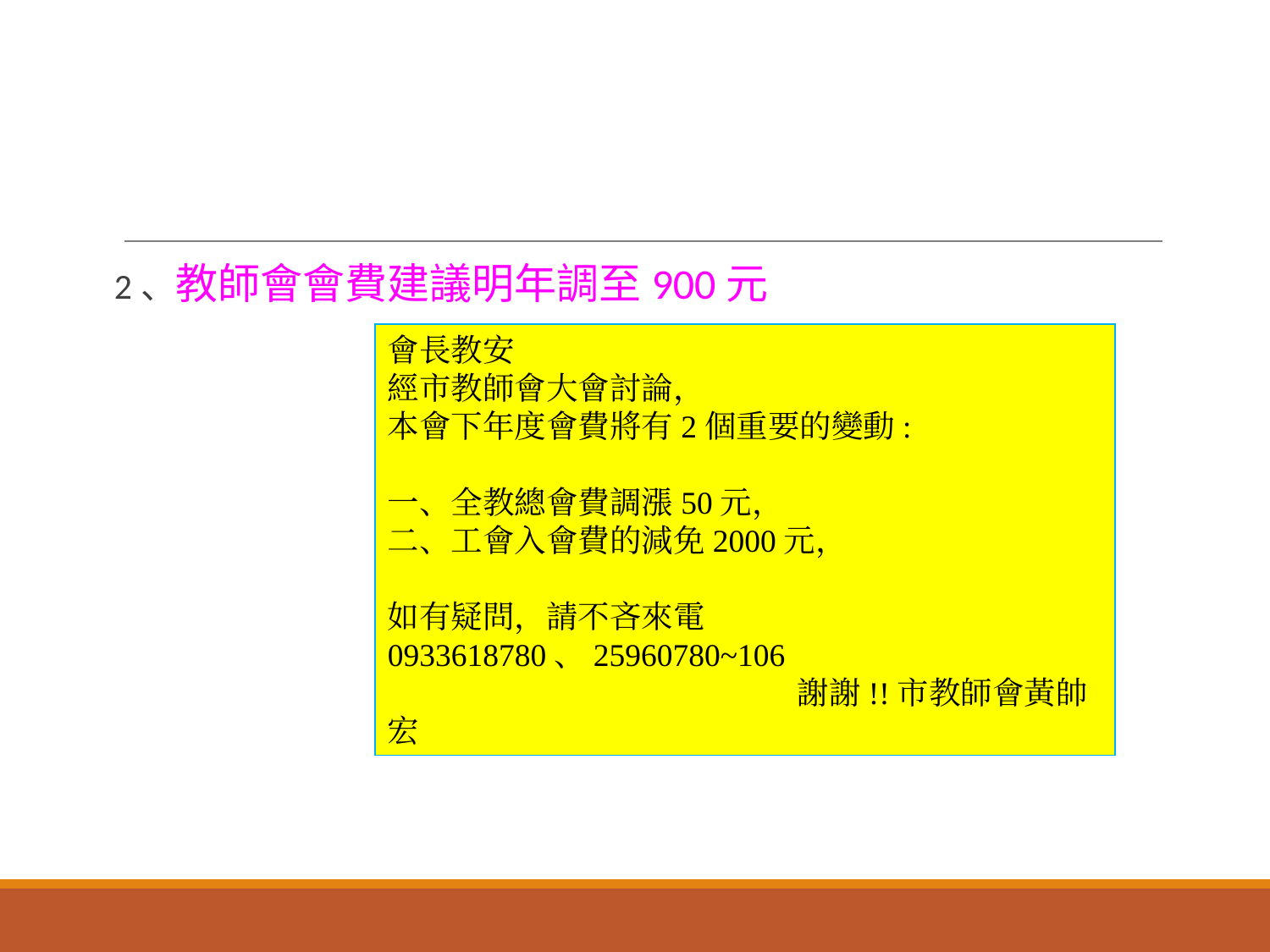

#
2、教師會會費建議明年調至900元

會長教安
經市教師會大會討論，
本會下年度會費將有2個重要的變動:

一、全教總會費調漲50元，
二、工會入會費的減免2000元，

如有疑問，請不吝來電0933618780、25960780~106
                                                  謝謝!!市教師會黃帥宏